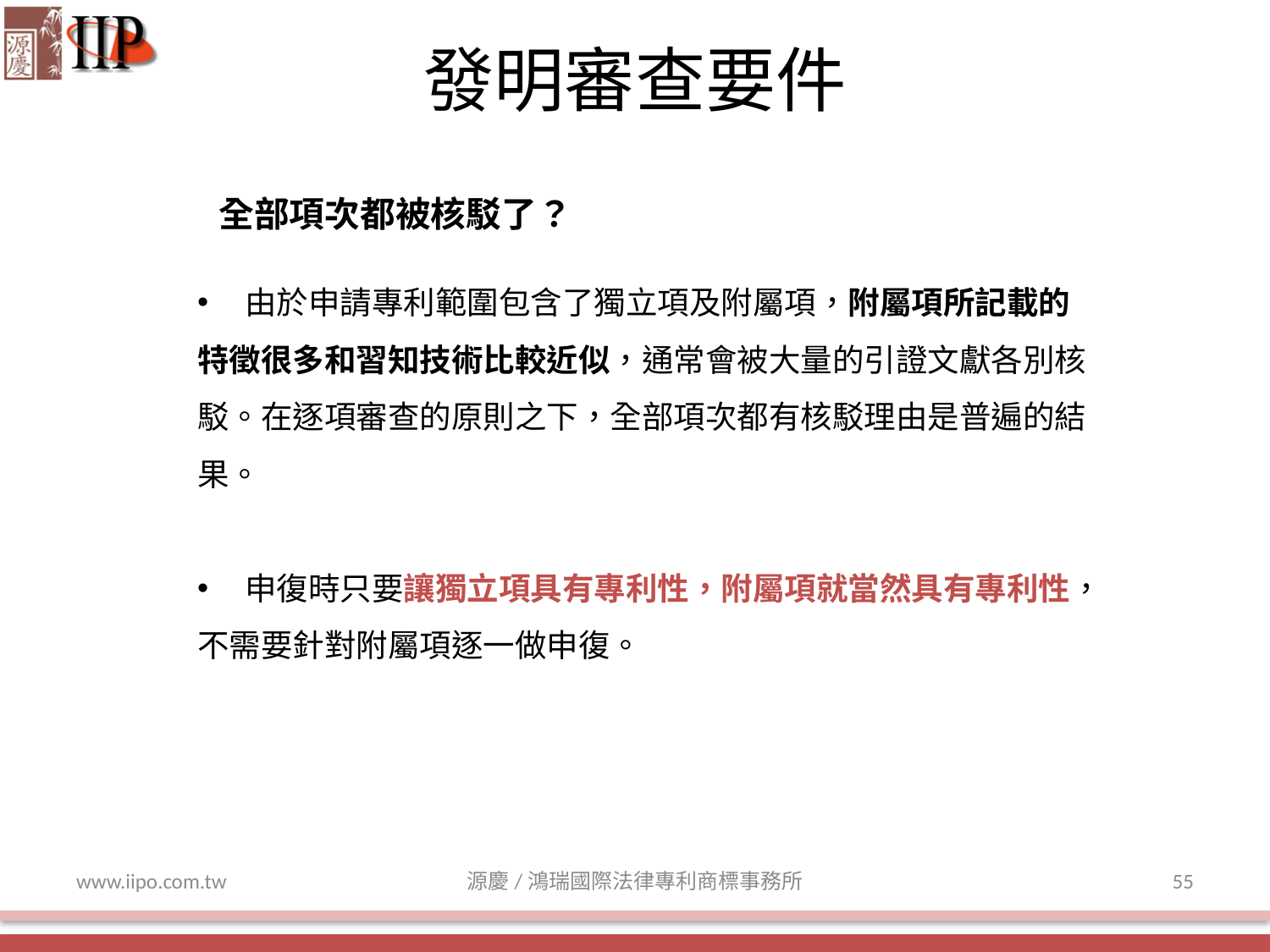

發明審查要件
全部項次都被核駁了？
    由於申請專利範圍包含了獨立項及附屬項，附屬項所記載的特徵很多和習知技術比較近似，通常會被大量的引證文獻各別核駁。在逐項審查的原則之下，全部項次都有核駁理由是普遍的結果。

    申復時只要讓獨立項具有專利性，附屬項就當然具有專利性，不需要針對附屬項逐一做申復。
www.iipo.com.tw
源慶/鴻瑞國際法律專利商標事務所
55